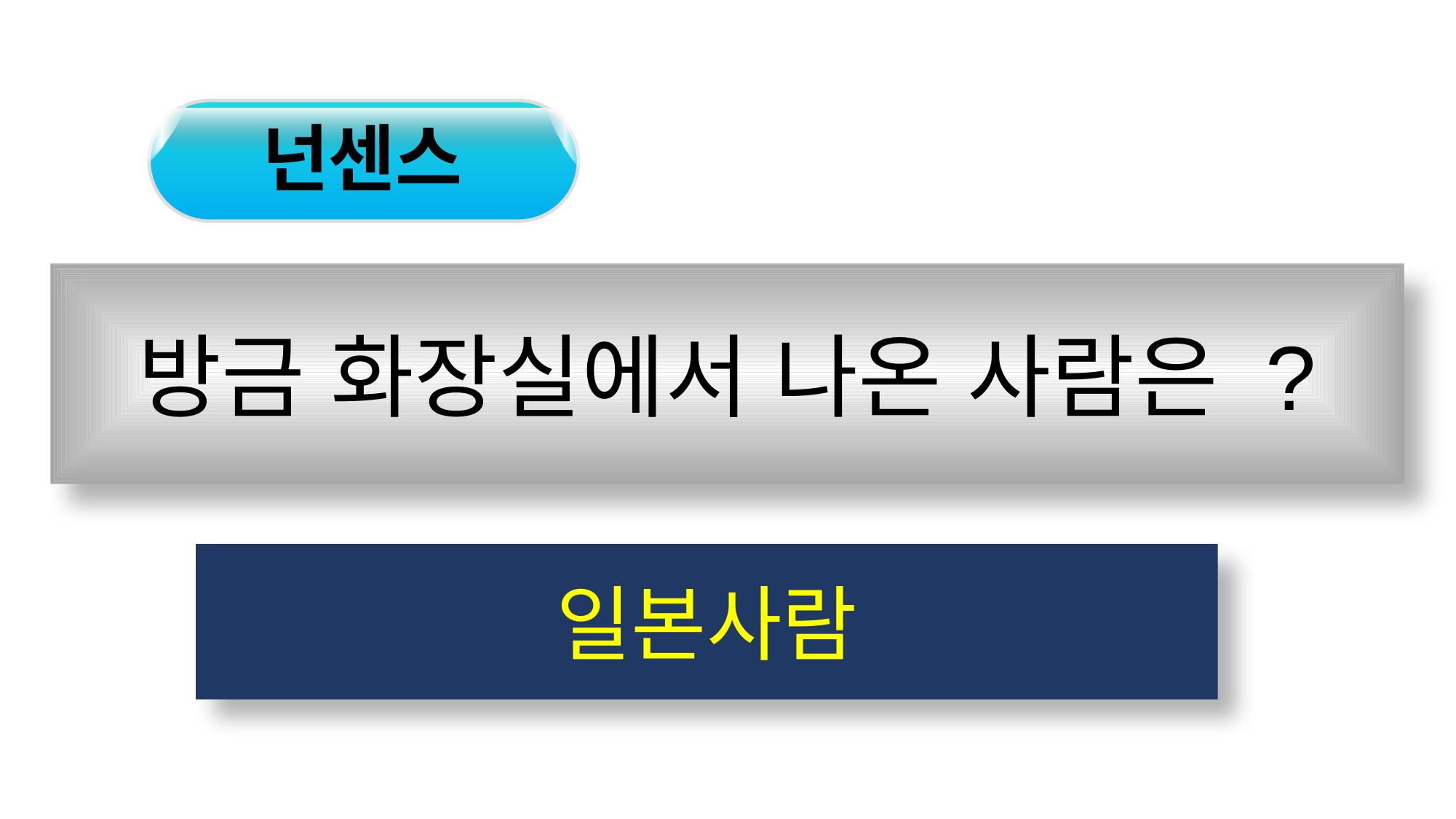

넌센스
방금 화장실에서 나온 사람은 ?
일본사람